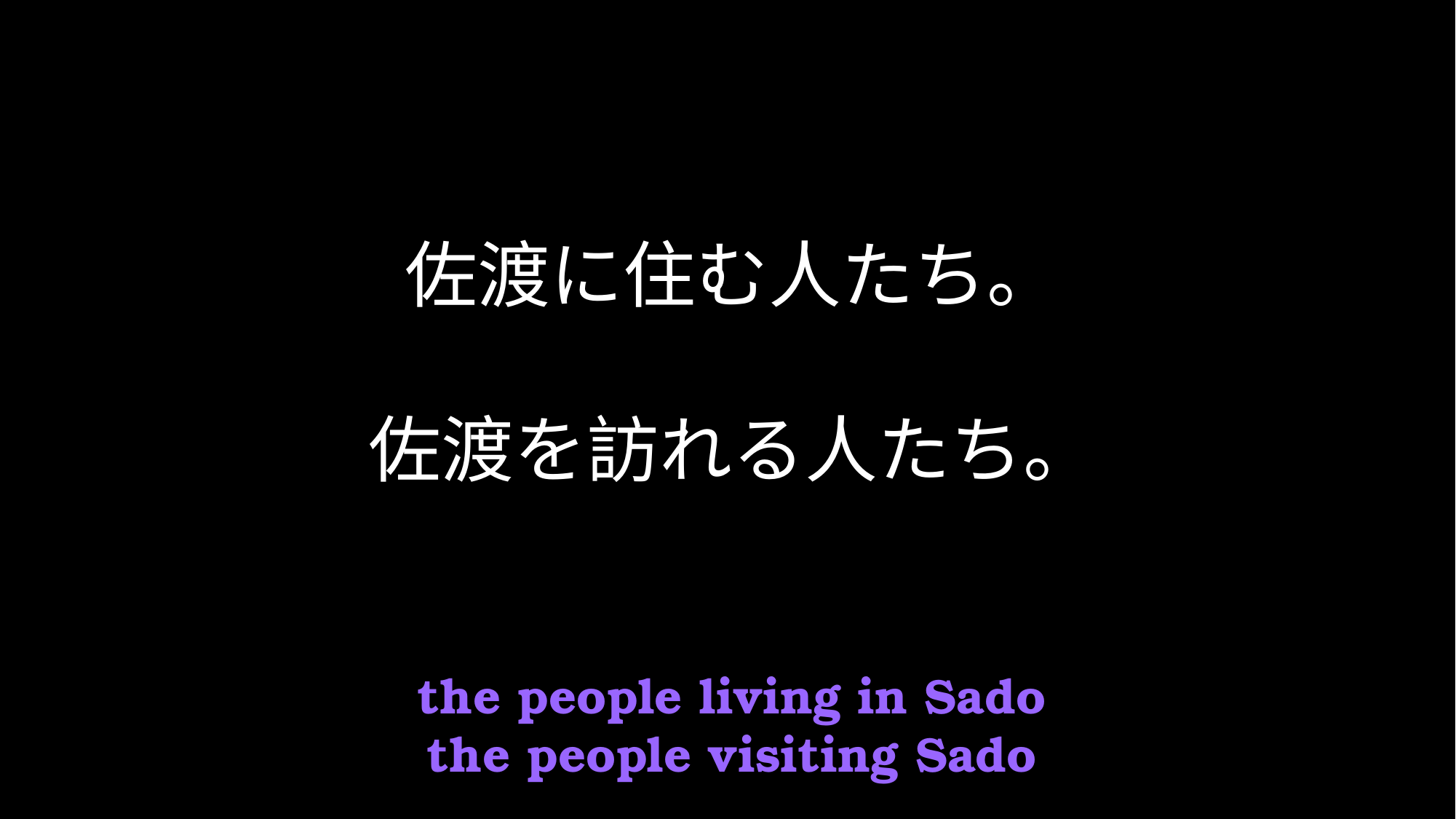

佐渡に住む人たち。

佐渡を訪れる人たち。

the people living in Sado
the people visiting Sado